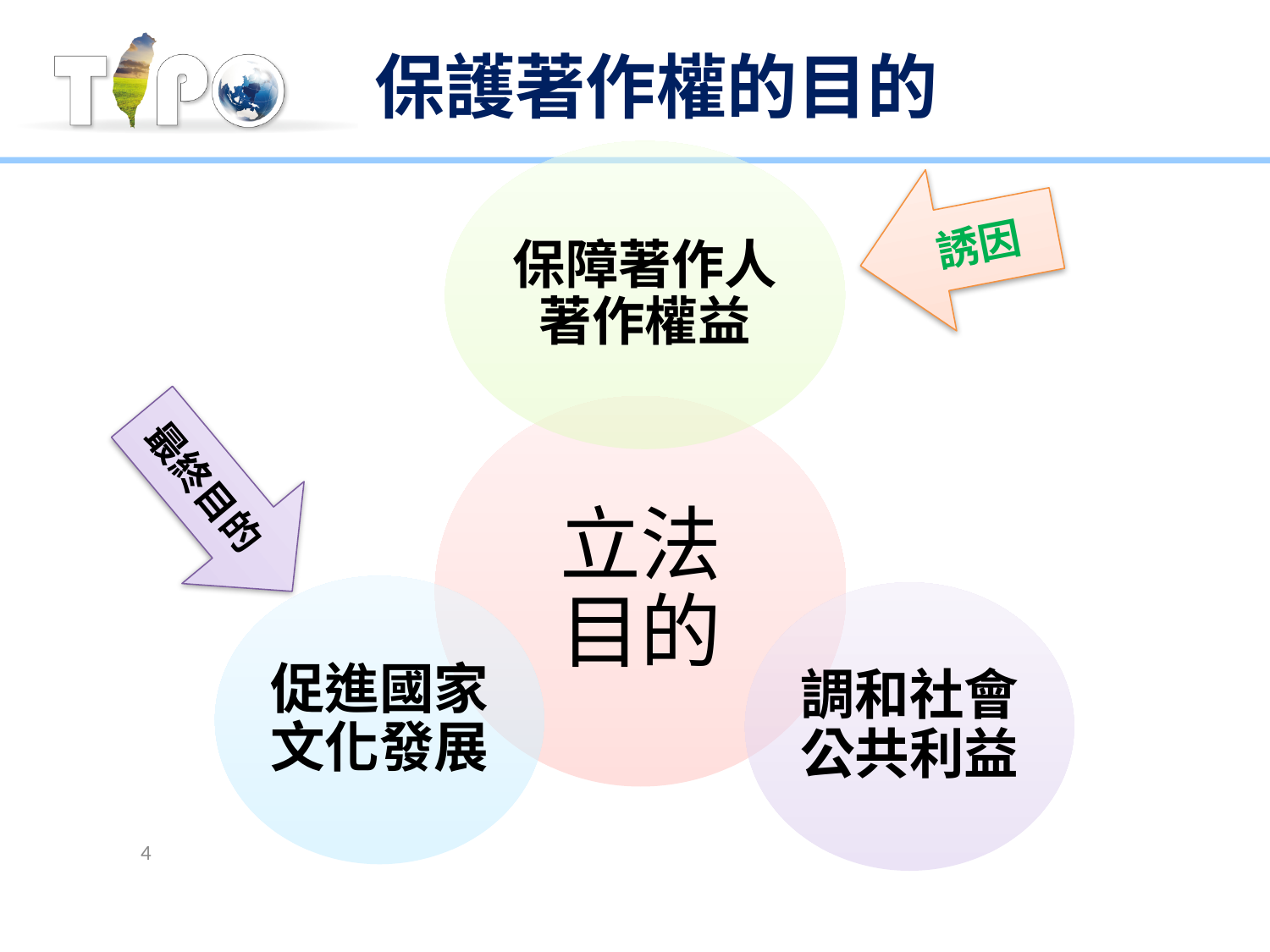

# 保護著作權的目的
立法
目的
保障著作人著作權益
調和社會公共利益
促進國家文化發展
誘因
最終目的
4